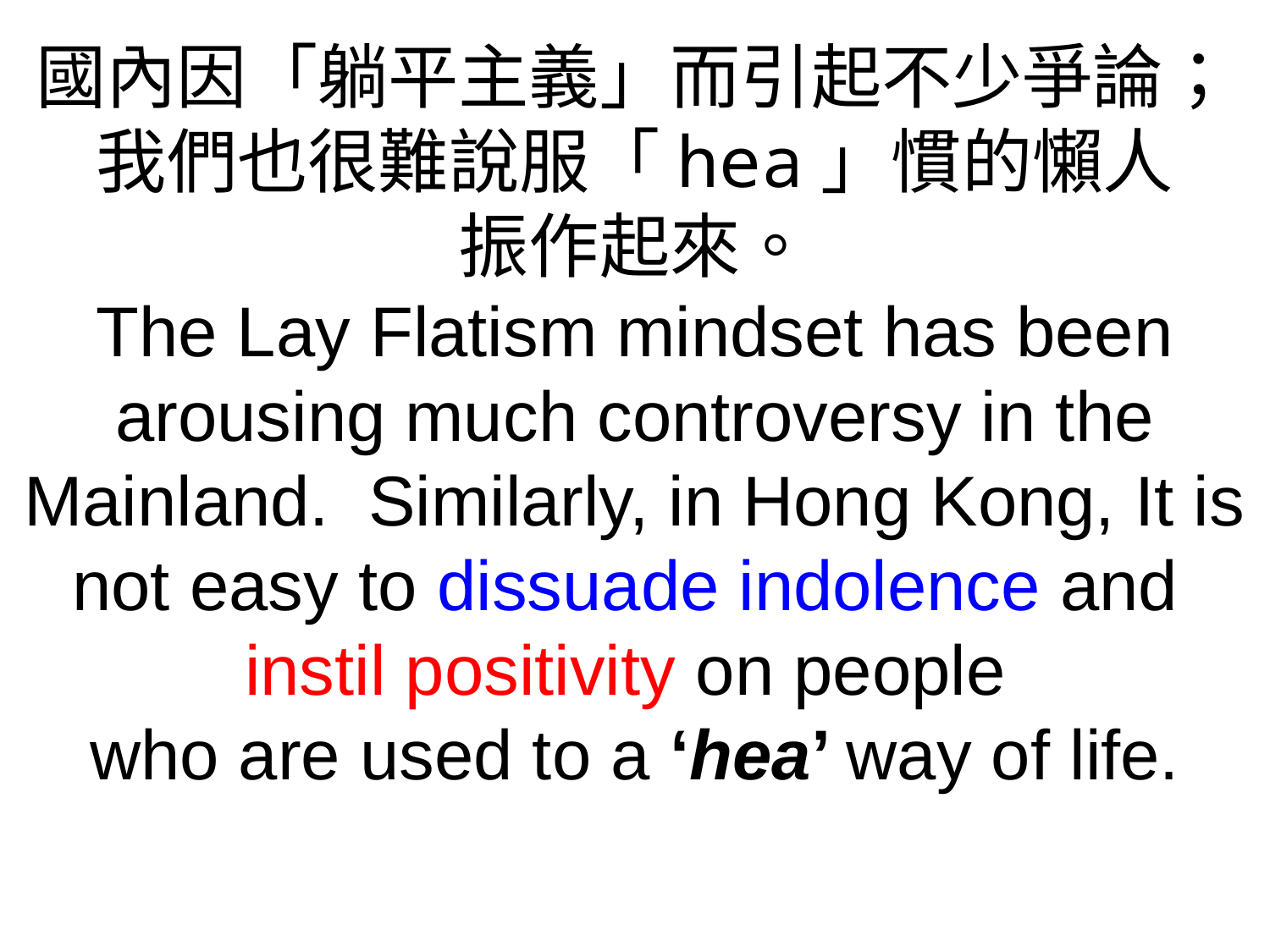

國內因「躺平主義」而引起不少爭論；我們也很難說服「hea」慣的懶人
振作起來。
The Lay Flatism mindset has been arousing much controversy in the Mainland.  Similarly, in Hong Kong, It is not easy to dissuade indolence and
instil positivity on people
who are used to a ‘hea’ way of life.